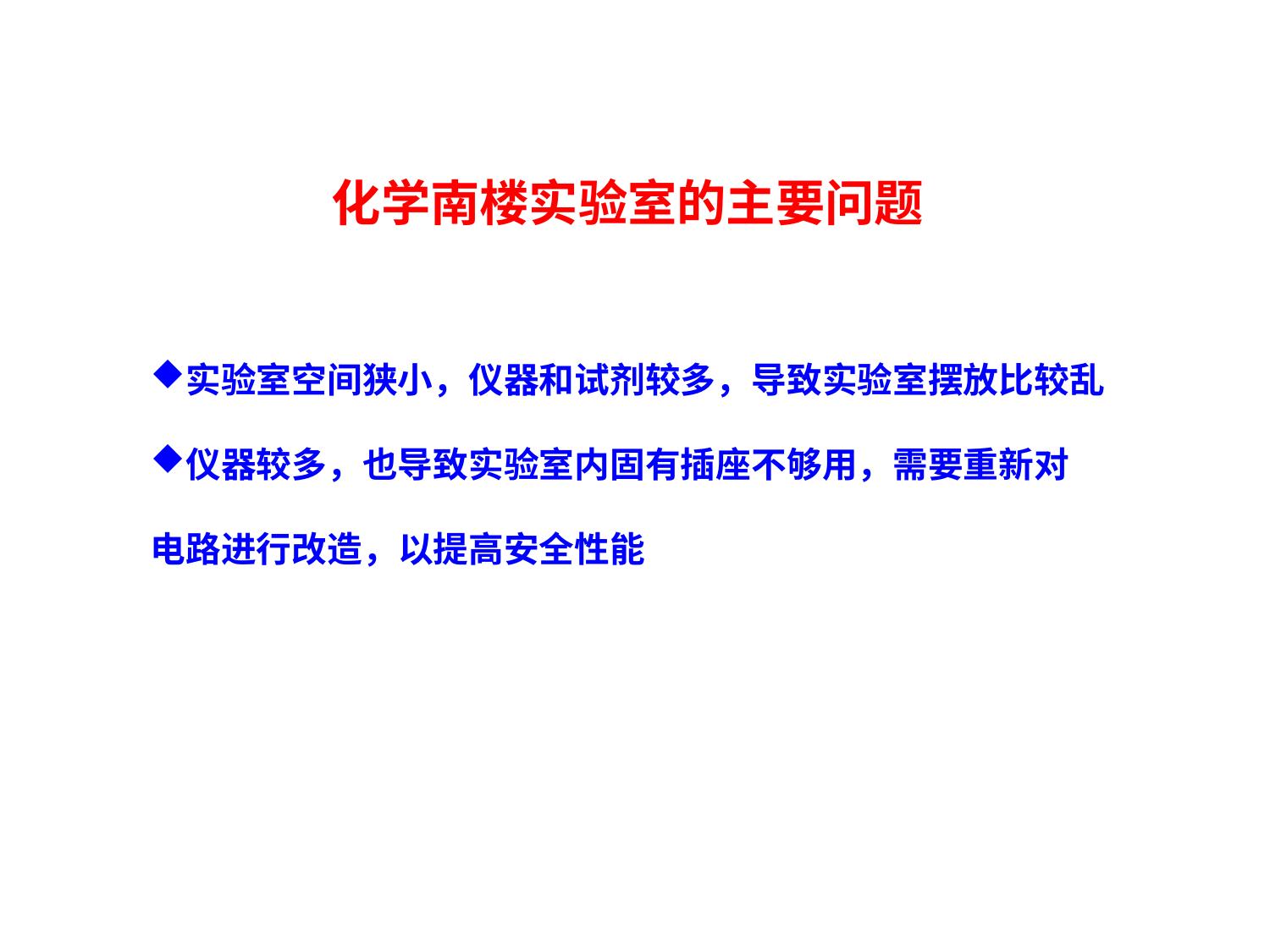

化学南楼实验室的主要问题

实验室空间狭小，仪器和试剂较多，导致实验室摆放比较乱
仪器较多，也导致实验室内固有插座不够用，需要重新对
电路进行改造，以提高安全性能